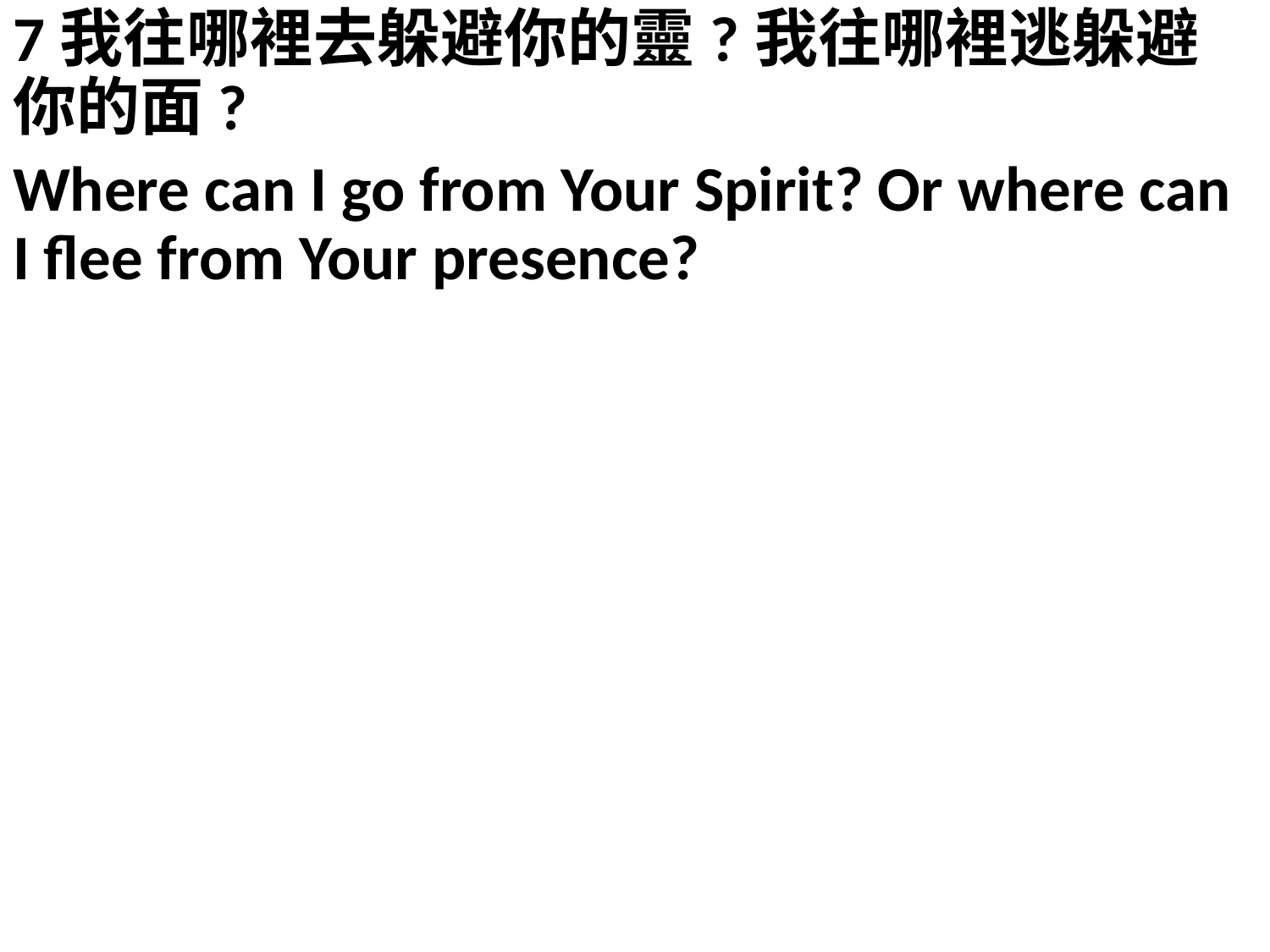

7我往哪裡去躲避你的靈?我往哪裡逃躲避你的面?
Where can I go from Your Spirit? Or where can I flee from Your presence?